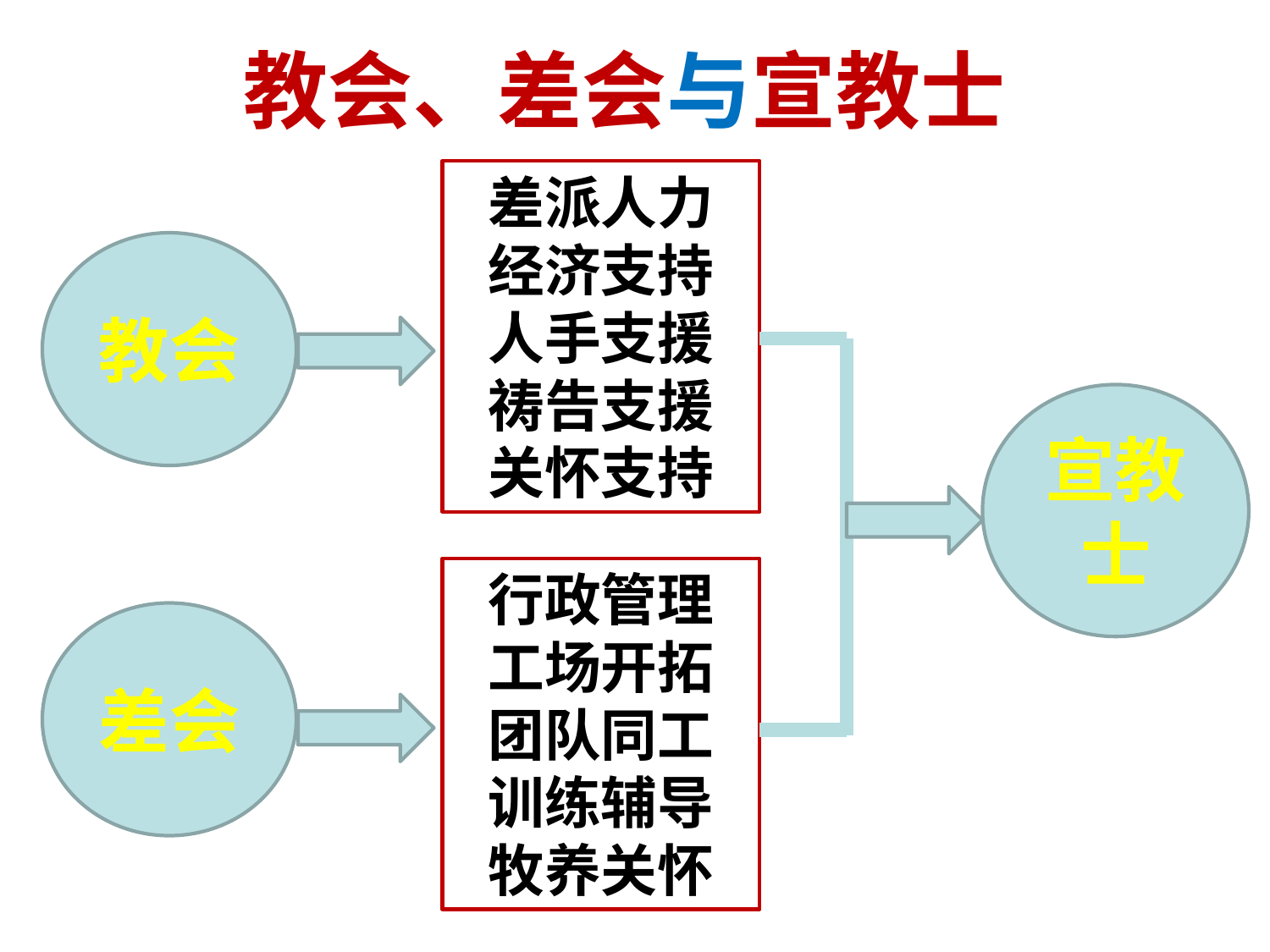

教会、差会与宣教士
差派人力
经济支持
人手支援
祷告支援
关怀支持
教会

宣教士

行政管理
工场开拓
团队同工
训练辅导
牧养关怀
差会